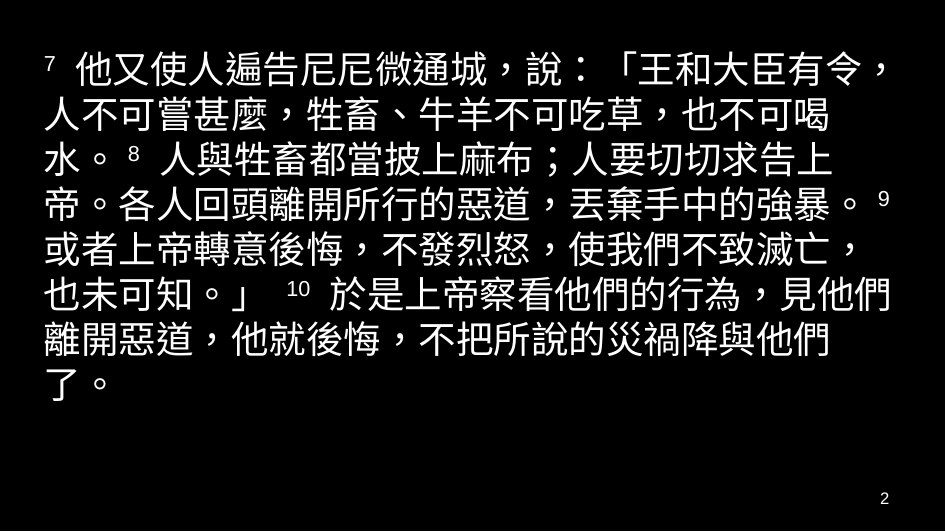

7 他又使人遍告尼尼微通城，說：「王和大臣有令，人不可嘗甚麼，牲畜、牛羊不可吃草，也不可喝水。8 人與牲畜都當披上麻布；人要切切求告上帝。各人回頭離開所行的惡道，丟棄手中的強暴。9 或者上帝轉意後悔，不發烈怒，使我們不致滅亡，也未可知。」 10 於是上帝察看他們的行為，見他們離開惡道，他就後悔，不把所說的災禍降與他們了。
2